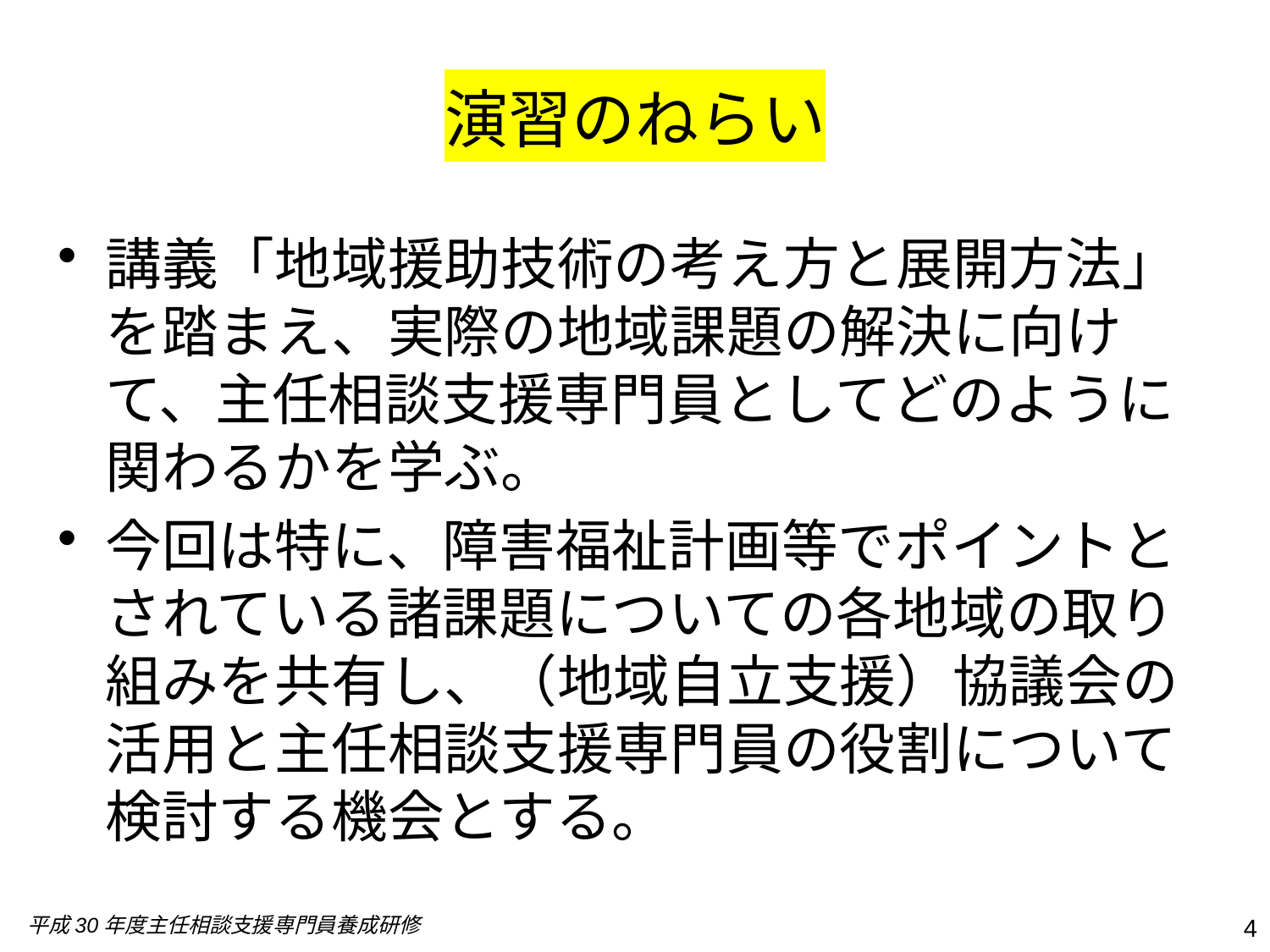

# 演習のねらい
講義「地域援助技術の考え方と展開方法」を踏まえ、実際の地域課題の解決に向けて、主任相談支援専門員としてどのように関わるかを学ぶ。
今回は特に、障害福祉計画等でポイントとされている諸課題についての各地域の取り組みを共有し、（地域自立支援）協議会の活用と主任相談支援専門員の役割について検討する機会とする。
平成30年度主任相談支援専門員養成研修
4